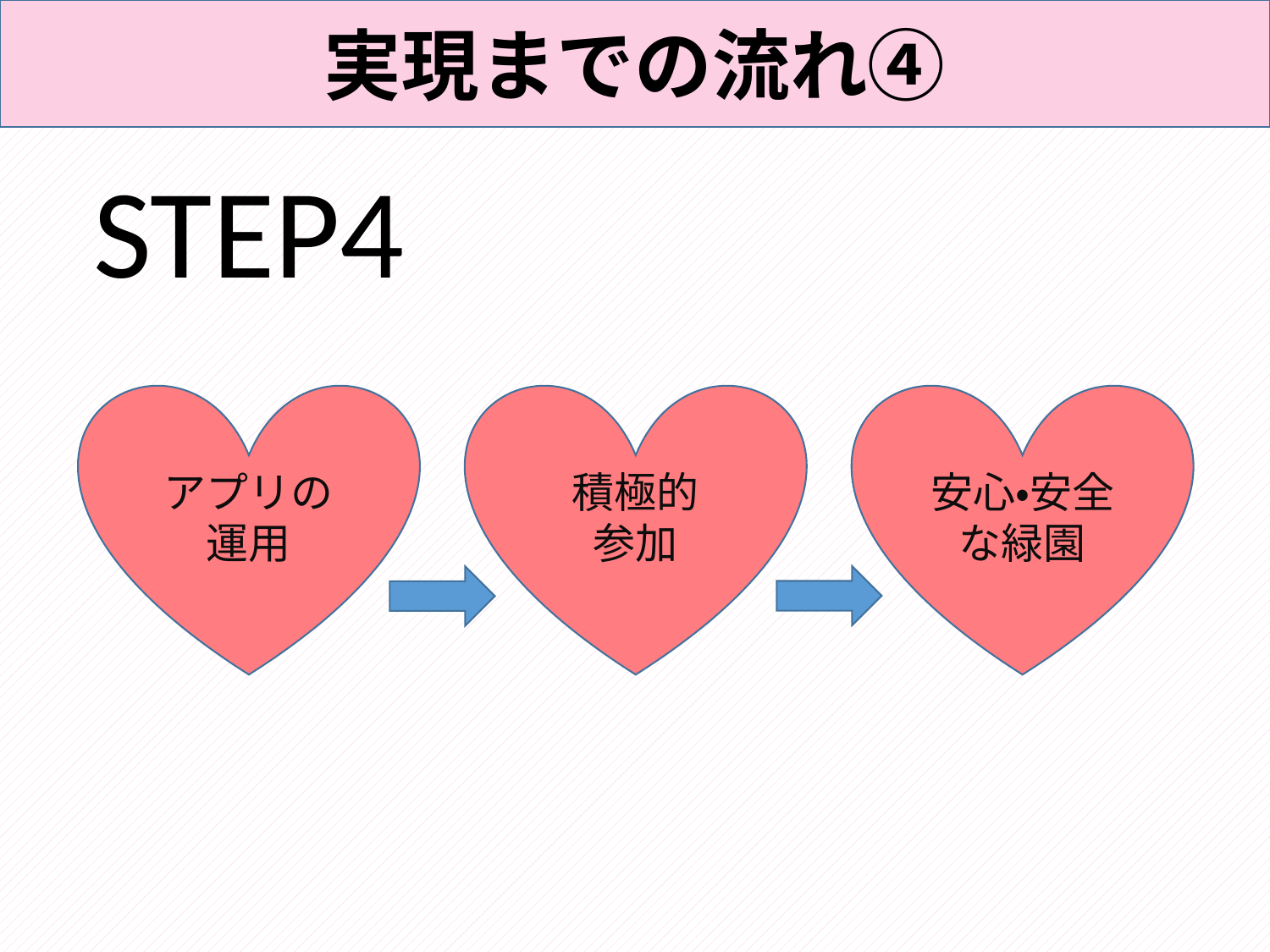

実現までの流れ④
STEP4
安心・安全な緑園
積極的
参加
アプリの
運用